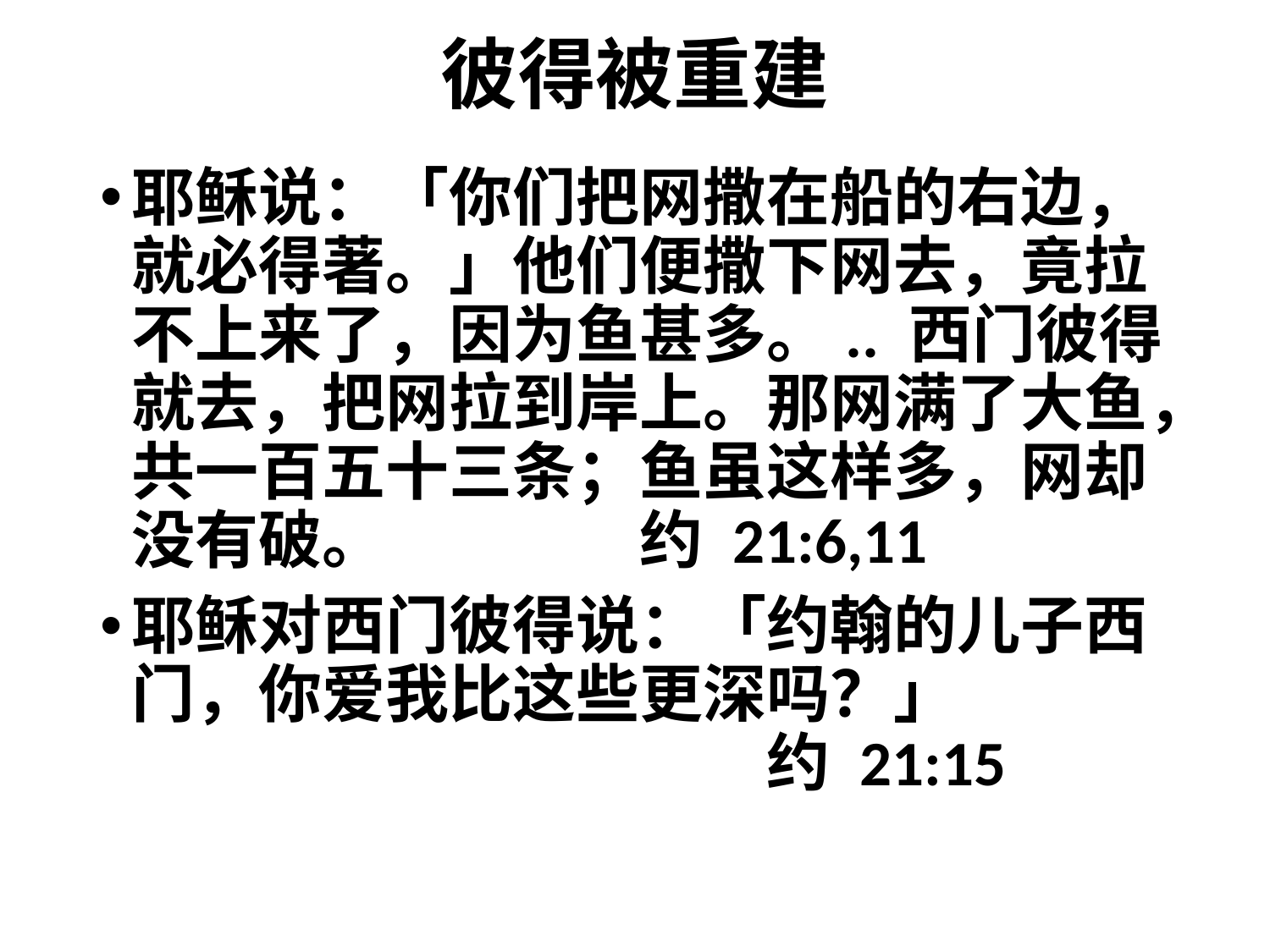

# 彼得被重建
耶稣说：「你们把网撒在船的右边，就必得著。」他们便撒下网去，竟拉不上来了，因为鱼甚多。.. 西门彼得就去，把网拉到岸上。那网满了大鱼，共一百五十三条；鱼虽这样多，网却没有破。 		约 21:6,11
耶稣对西门彼得说：「约翰的儿子西门，你爱我比这些更深吗？」							约 21:15